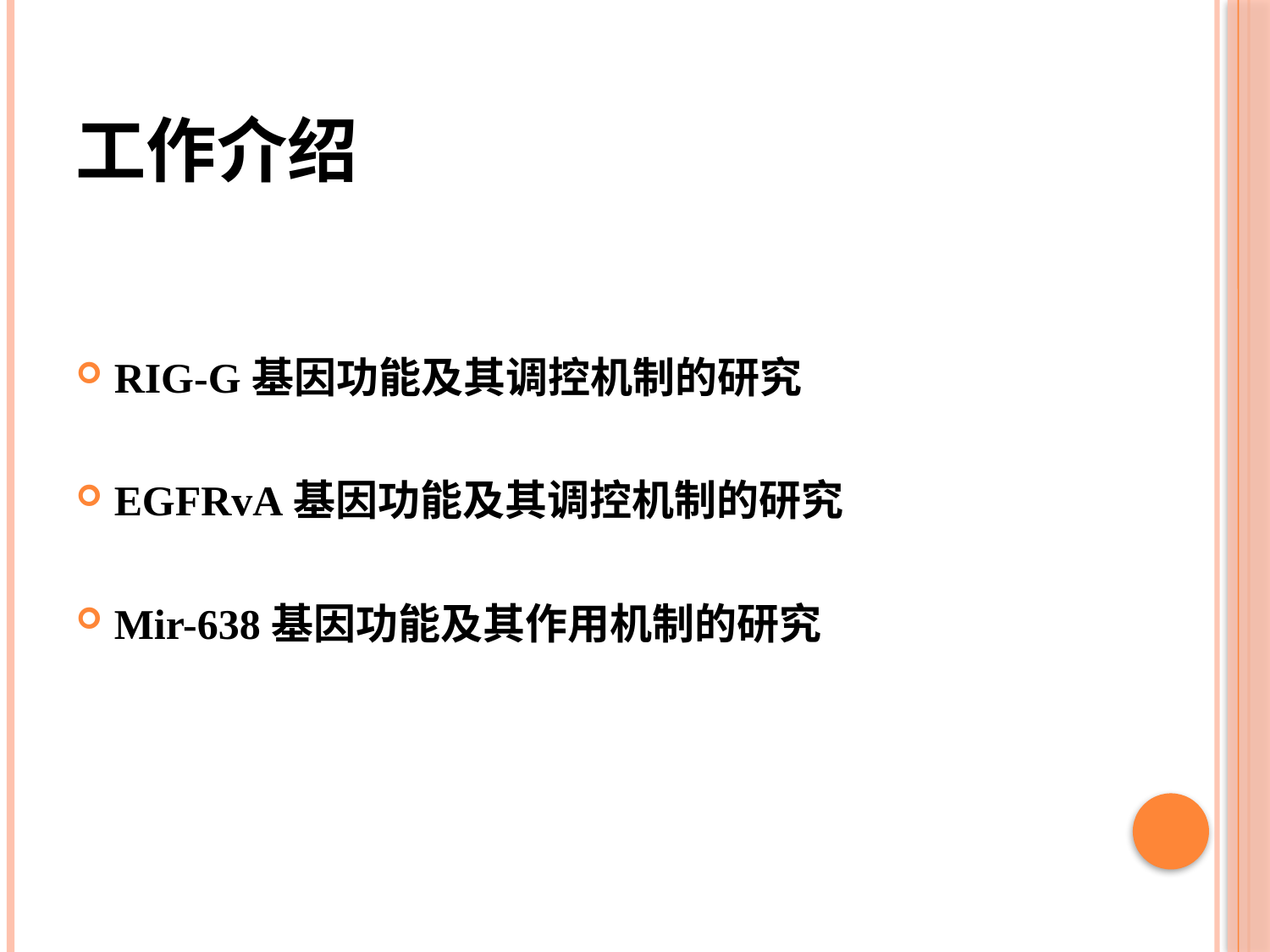

# 工作介绍

RIG-G基因功能及其调控机制的研究

EGFRvA基因功能及其调控机制的研究

Mir-638基因功能及其作用机制的研究